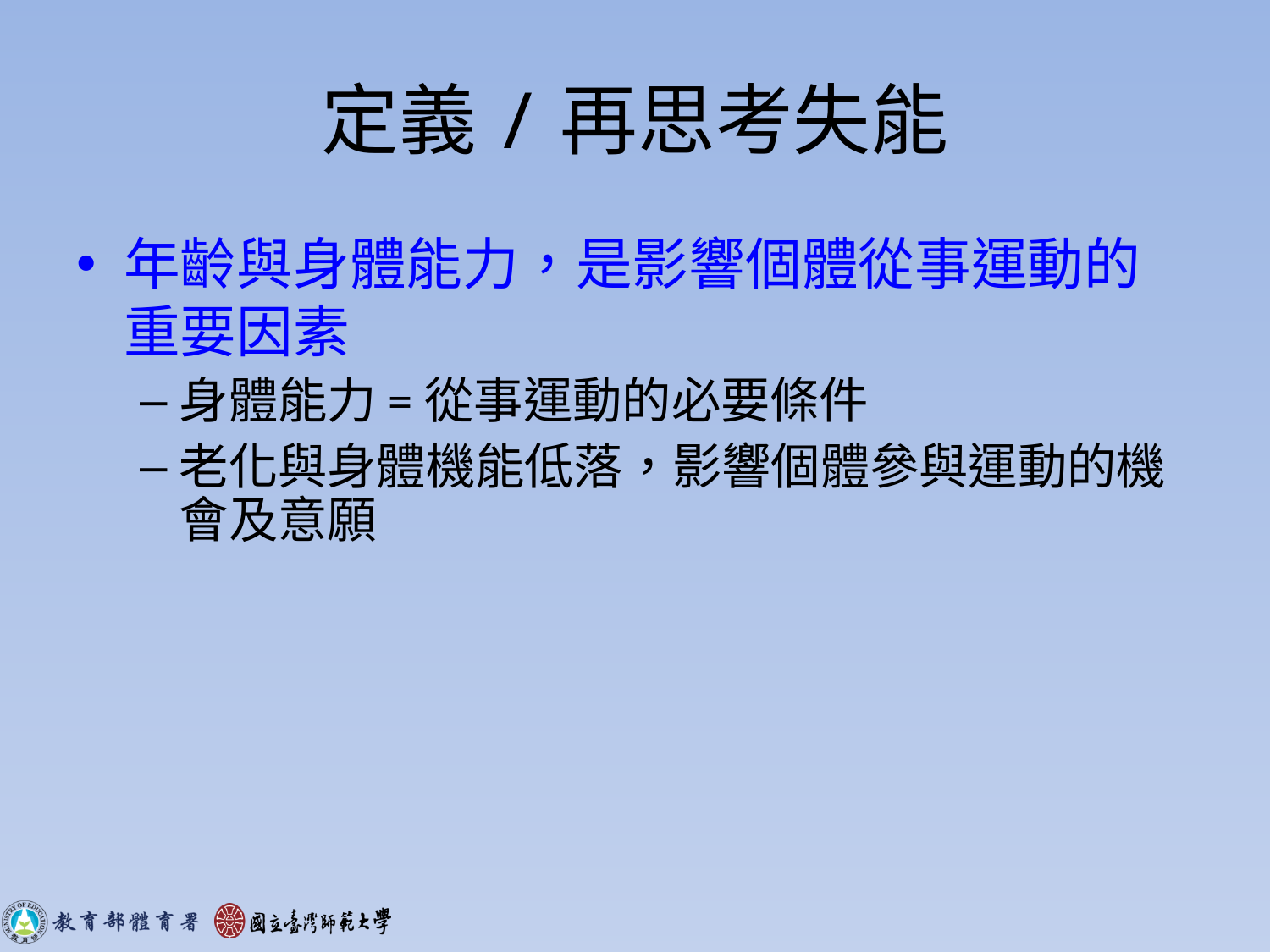

# 定義/再思考失能
年齡與身體能力，是影響個體從事運動的重要因素
身體能力=從事運動的必要條件
老化與身體機能低落，影響個體參與運動的機會及意願